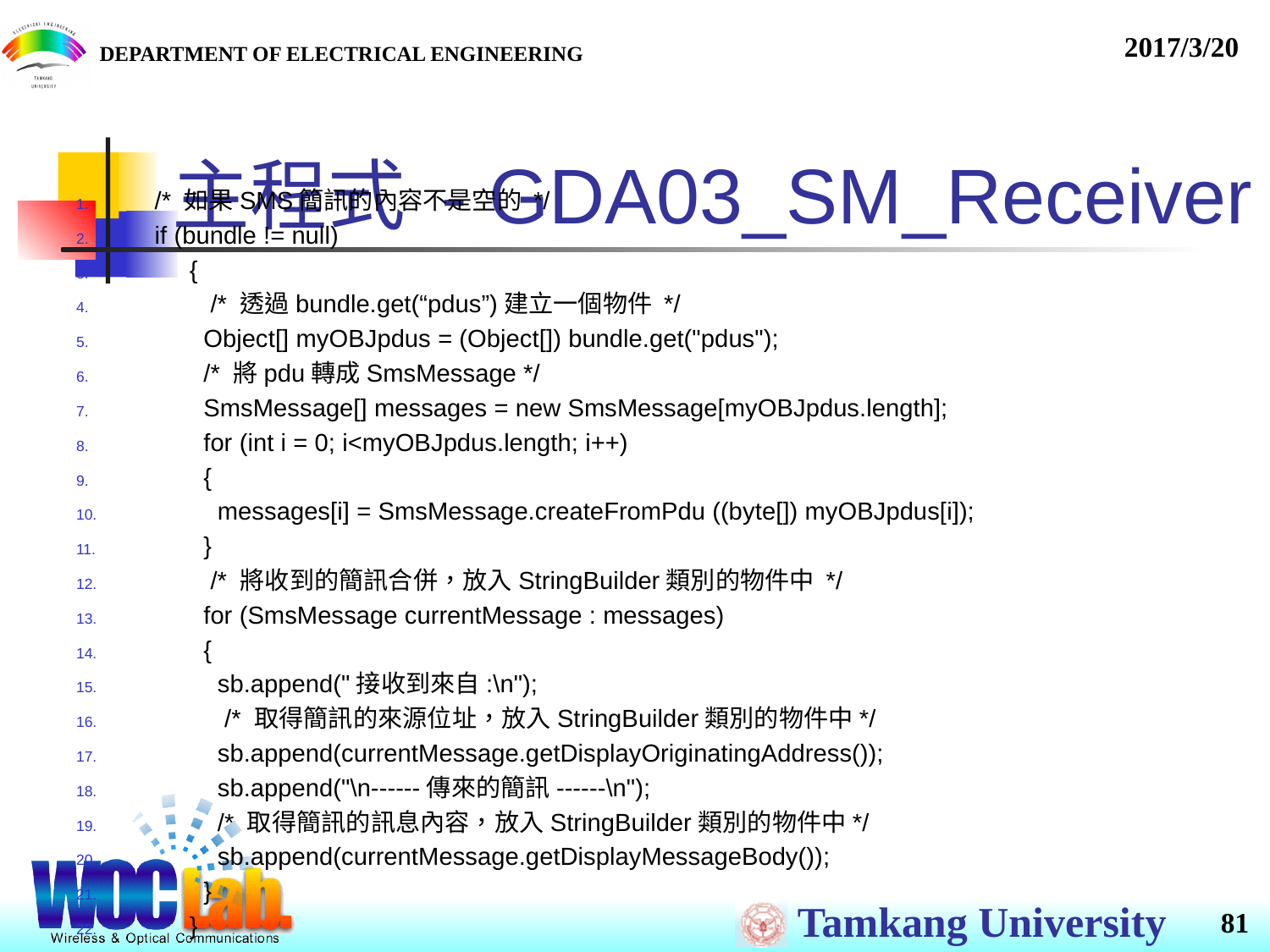

# 主程式 - GDA03_SM_Receiver
 /* 如果SMS簡訊的內容不是空的 */
 if (bundle != null)
      {
         /* 透過bundle.get(“pdus”)建立一個物件 */
        Object[] myOBJpdus = (Object[]) bundle.get("pdus");
        /* 將pdu轉成SmsMessage */
        SmsMessage[] messages = new SmsMessage[myOBJpdus.length];
        for (int i = 0; i<myOBJpdus.length; i++)
        {
          messages[i] = SmsMessage.createFromPdu ((byte[]) myOBJpdus[i]);
        }
         /* 將收到的簡訊合併，放入StringBuilder類別的物件中 */
        for (SmsMessage currentMessage : messages)
        {
          sb.append("接收到來自:\n");
           /* 取得簡訊的來源位址，放入StringBuilder類別的物件中*/
          sb.append(currentMessage.getDisplayOriginatingAddress());
          sb.append("\n------傳來的簡訊------\n");
          /* 取得簡訊的訊息內容，放入StringBuilder類別的物件中*/
          sb.append(currentMessage.getDisplayMessageBody());
        }
      }